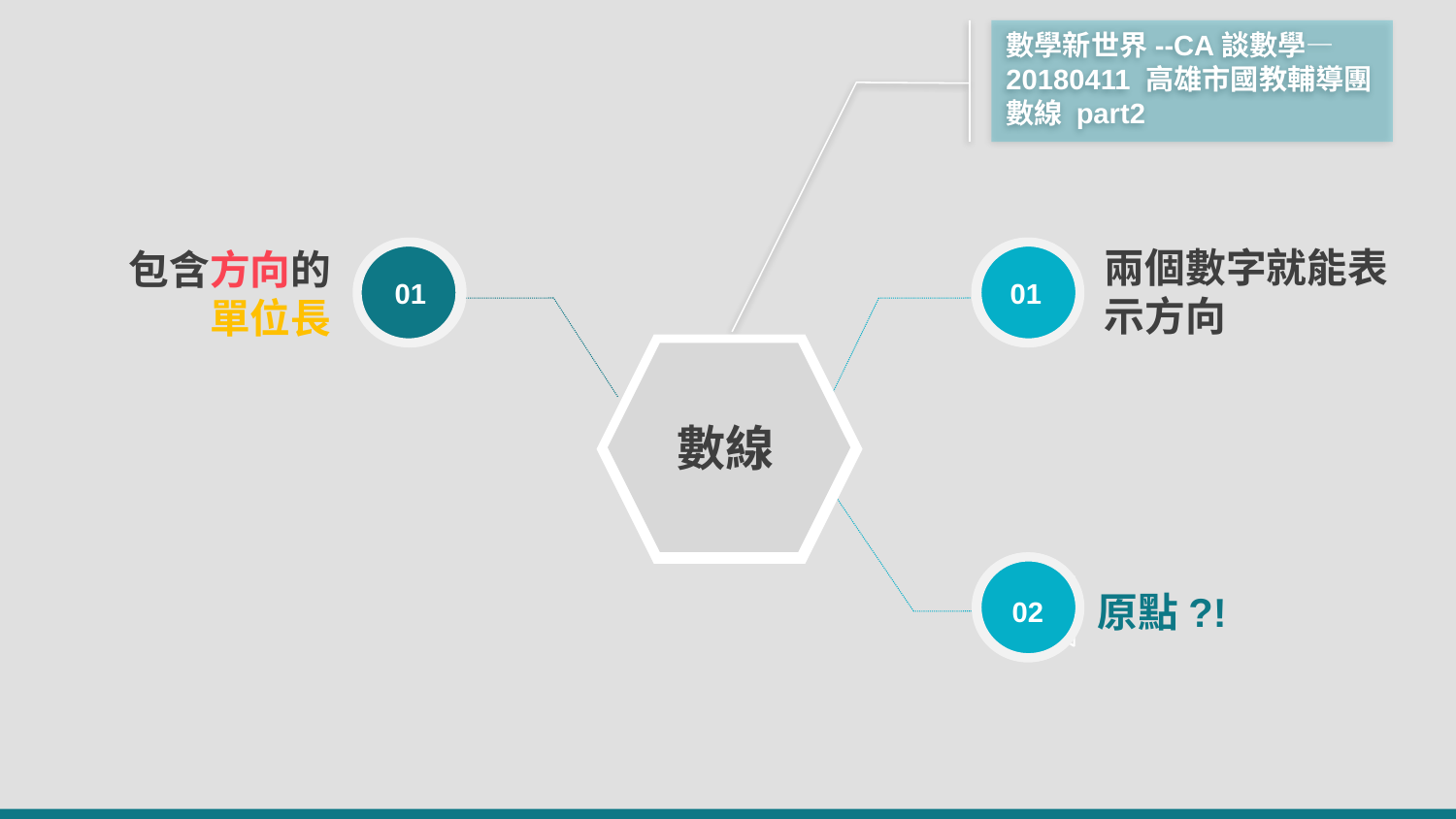

數學新世界--CA談數學—20180411 高雄市國教輔導團 數線 part2
兩個數字就能表示方向

01

包含方向的單位長

01

數線
CSWADI

02

原點?!